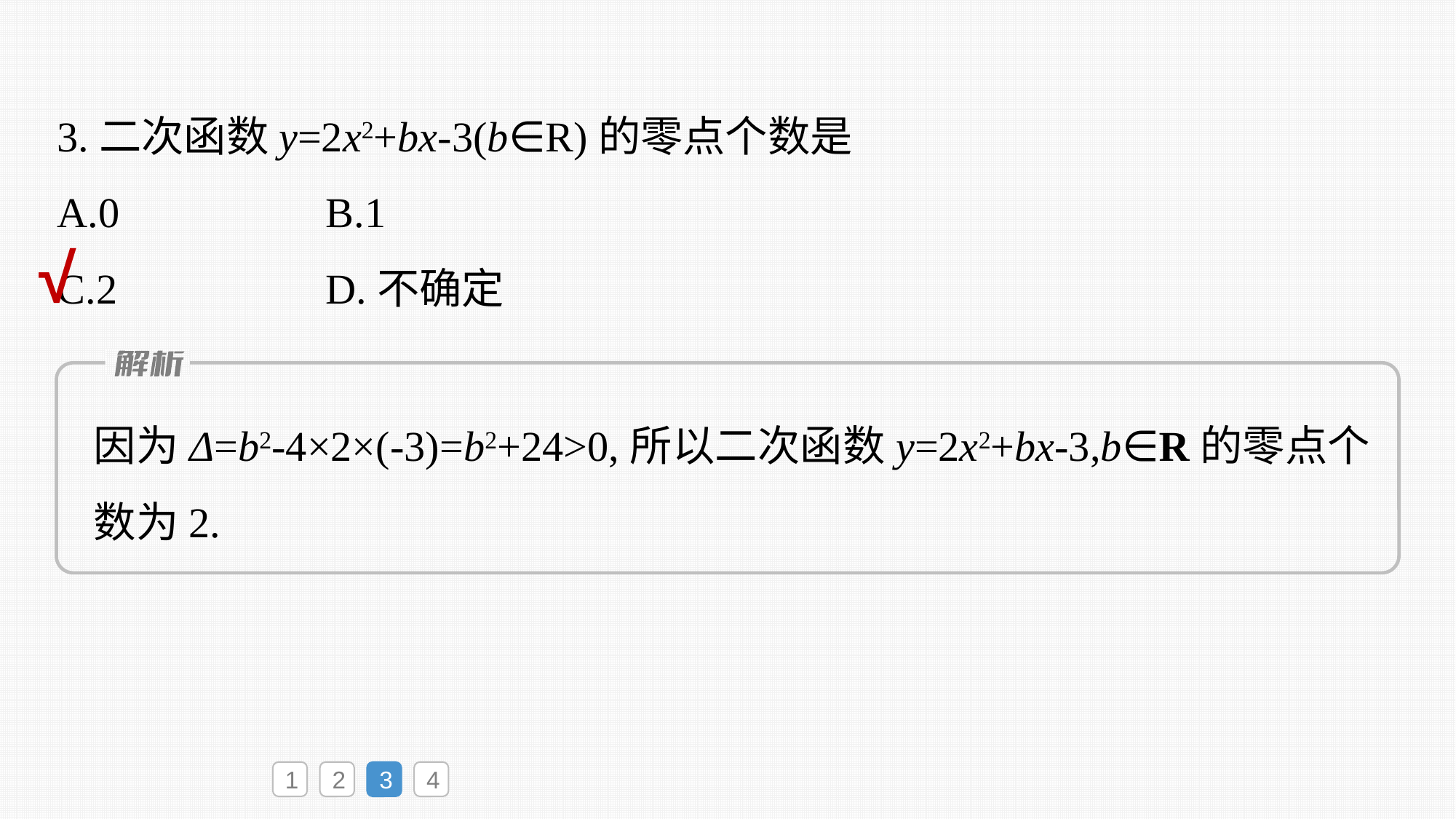

3.二次函数y=2x2+bx-3(b∈R)的零点个数是
A.0	B.1
C.2	D.不确定
√

因为Δ=b2-4×2×(-3)=b2+24>0,所以二次函数y=2x2+bx-3,b∈R的零点个数为2.
1
2
3
4